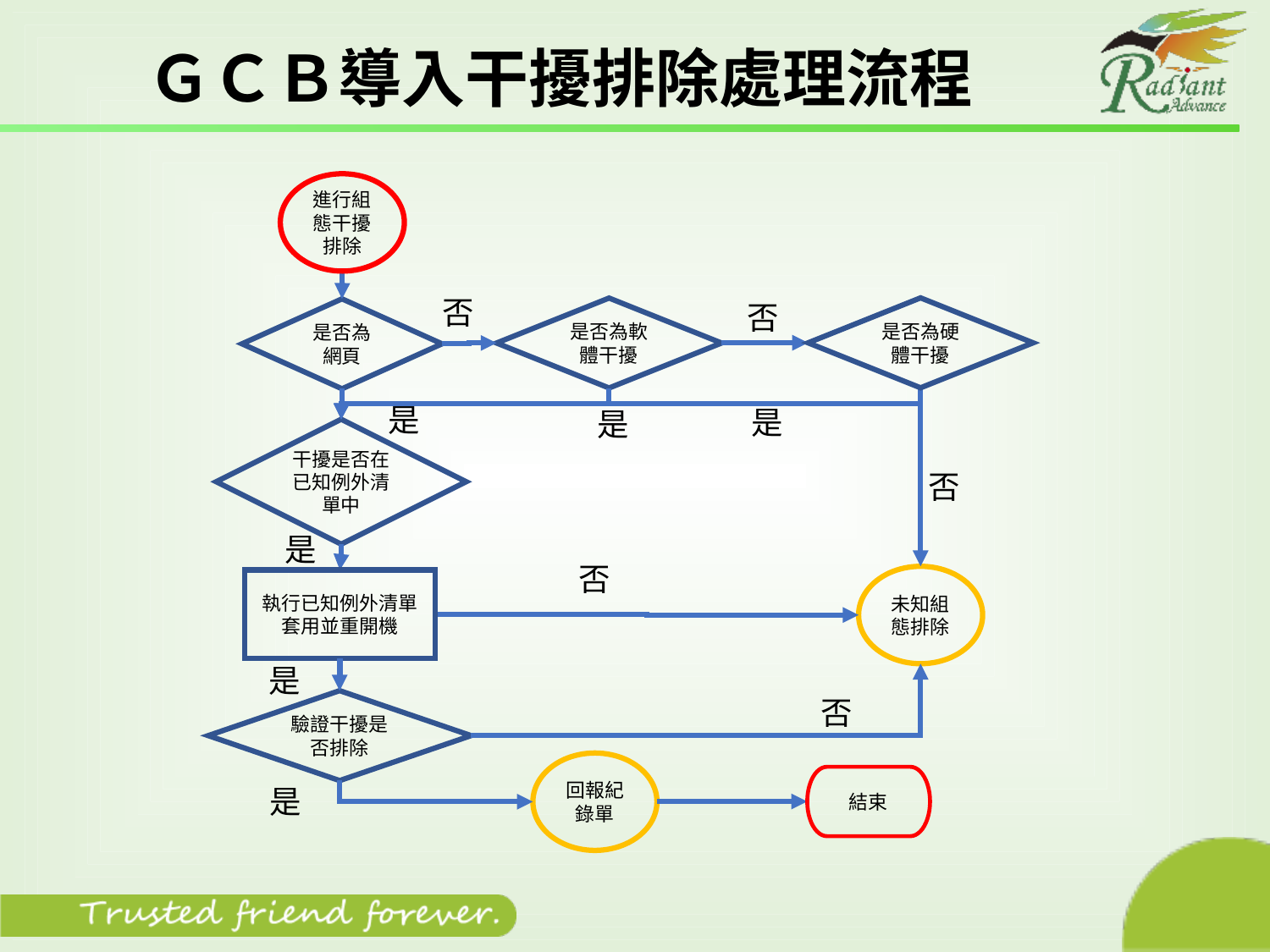

# ＧＣＢ導入干擾排除處理流程
進行組態干擾排除
否
否
是否為硬體干擾
是否為軟體干擾
是否為網頁
是
是
是
干擾是否在已知例外清單中
否
是
否
未知組態排除
執行已知例外清單套用並重開機
是
否
驗證干擾是否排除
回報紀錄單
結束
是